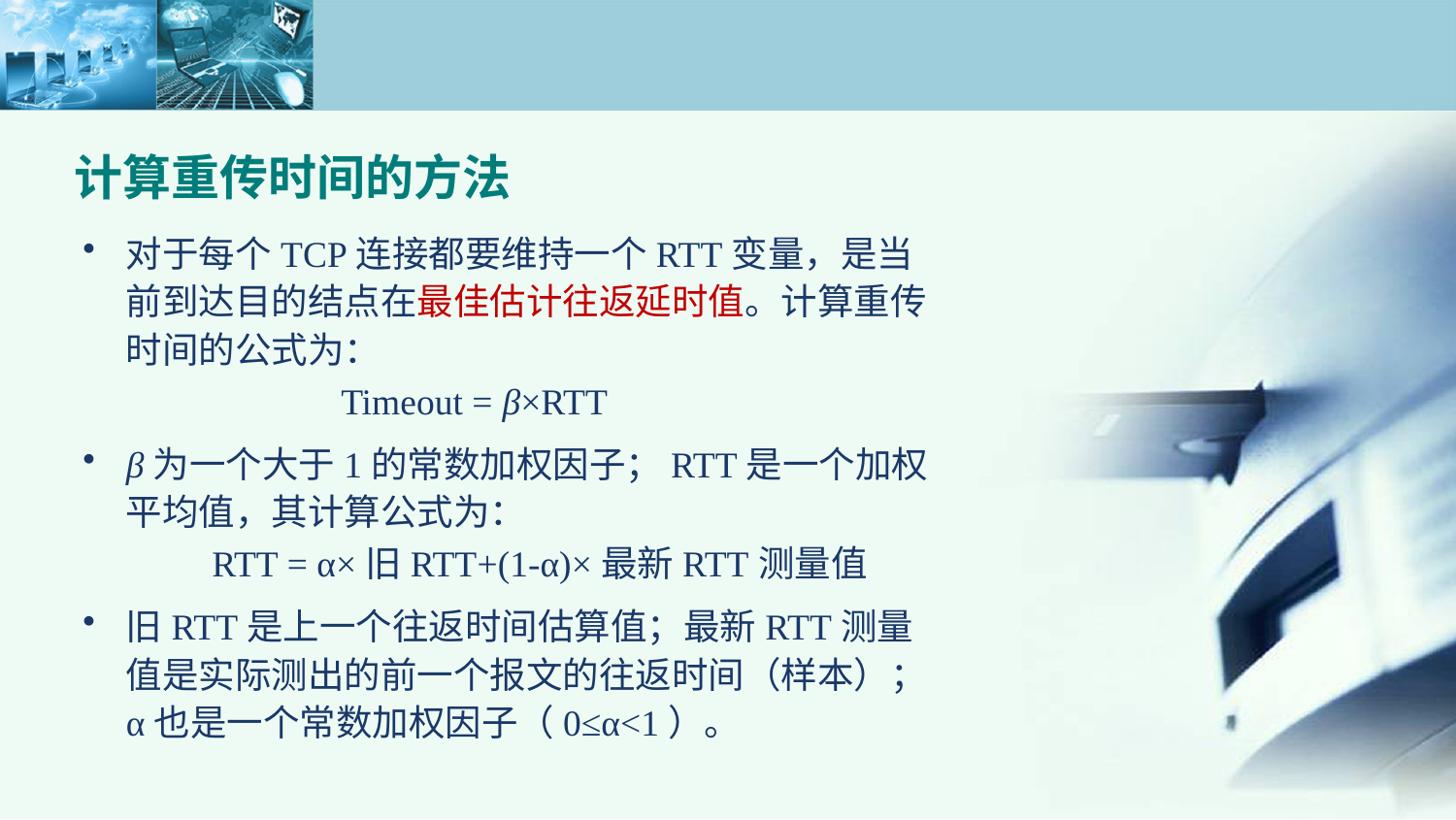

计算重传时间的方法
对于每个TCP连接都要维持一个RTT变量，是当前到达目的结点在最佳估计往返延时值。计算重传时间的公式为：
                            Timeout = β×RTT
β为一个大于1的常数加权因子；RTT是一个加权平均值，其计算公式为：
              RTT = α×旧RTT+(1-α)×最新RTT测量值
旧RTT是上一个往返时间估算值；最新RTT测量值是实际测出的前一个报文的往返时间（样本）；α也是一个常数加权因子（0≤α<1）。